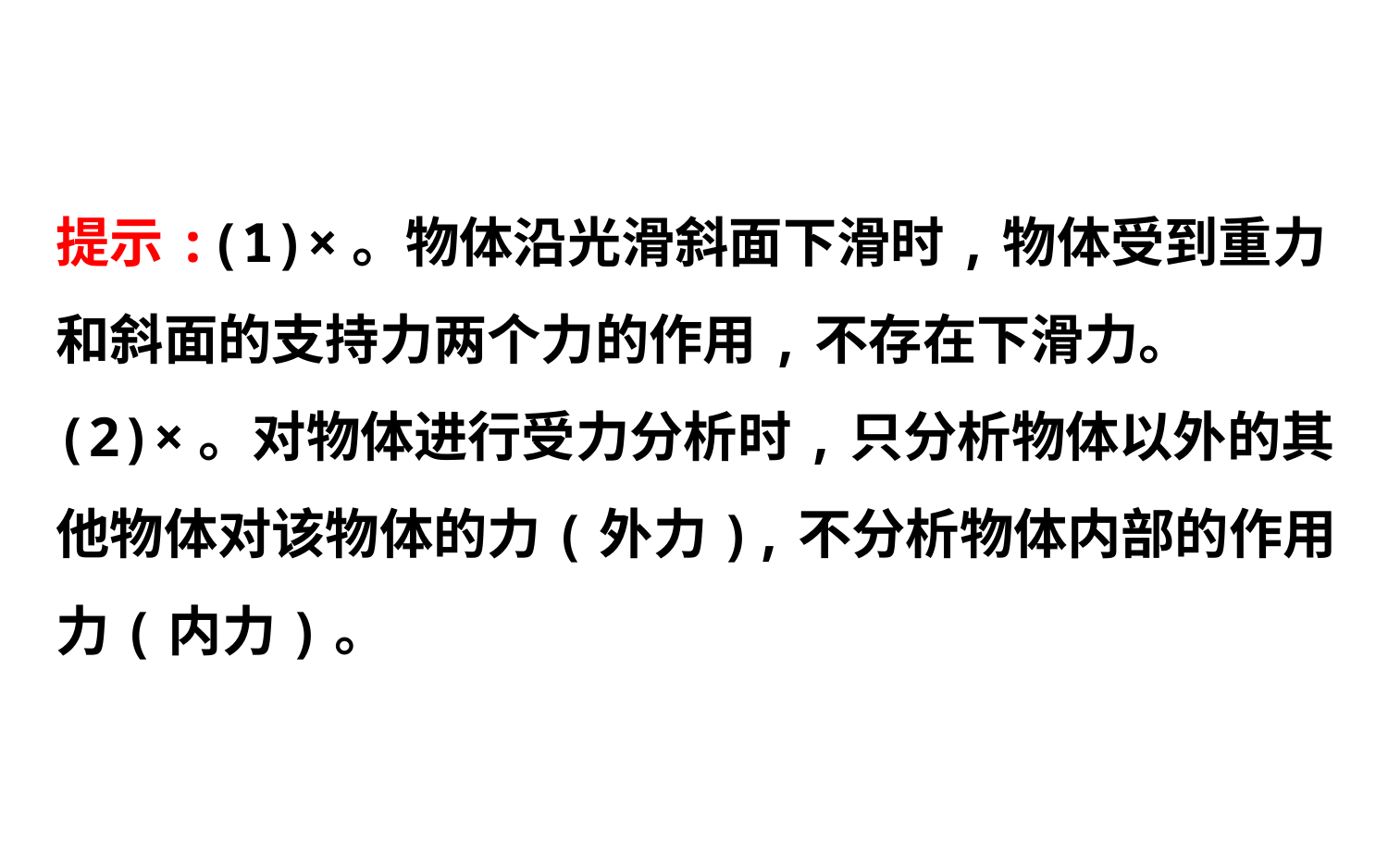

提示:(1)×。物体沿光滑斜面下滑时,物体受到重力和斜面的支持力两个力的作用,不存在下滑力。
(2)×。对物体进行受力分析时,只分析物体以外的其他物体对该物体的力(外力),不分析物体内部的作用力(内力)。